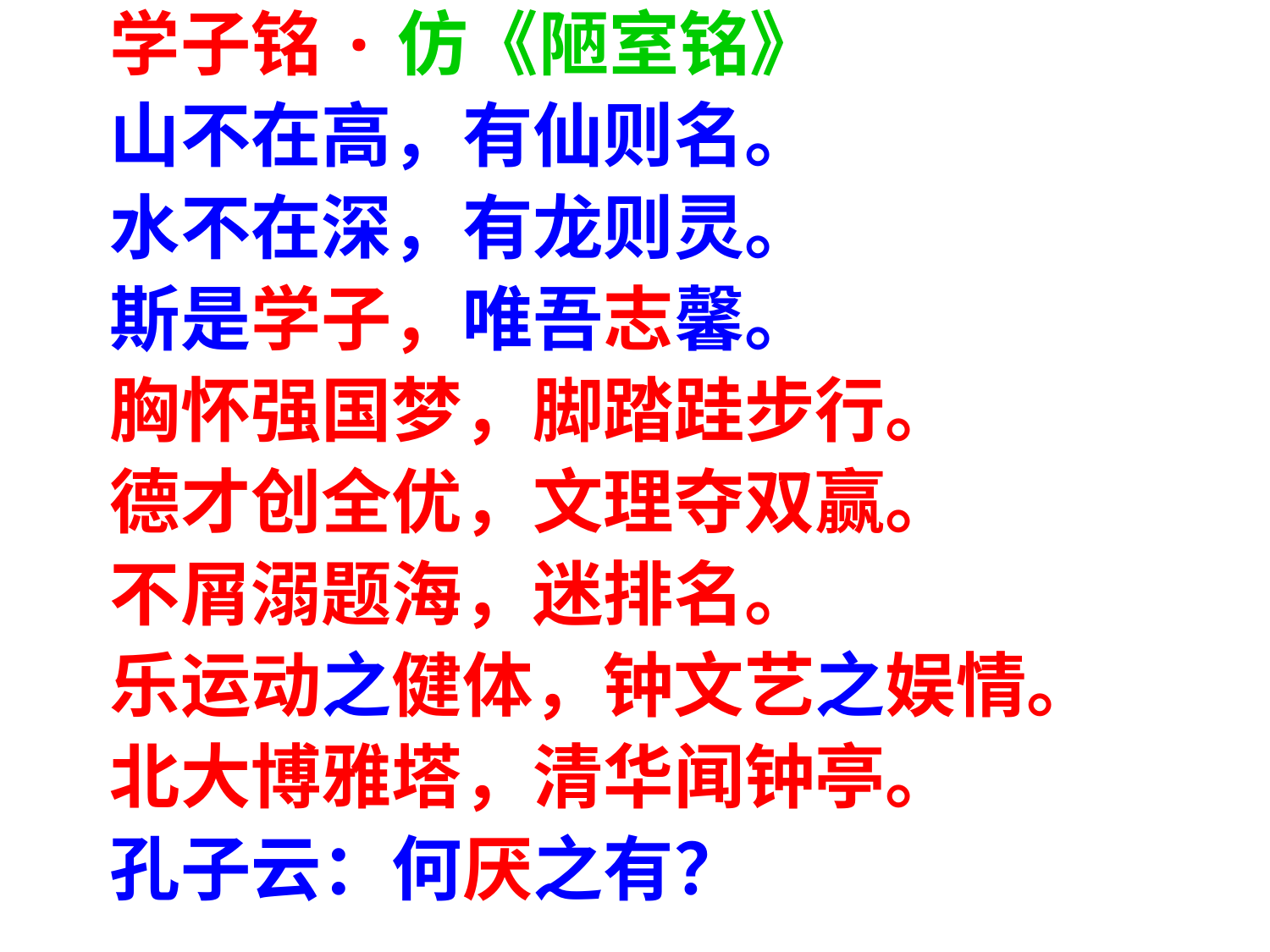

学子铭·仿《陋室铭》
     山不在高，有仙则名。
     水不在深，有龙则灵。
     斯是学子，唯吾志馨。
     胸怀强国梦，脚踏跬步行。
     德才创全优，文理夺双赢。
     不屑溺题海，迷排名。
     乐运动之健体，钟文艺之娱情。
     北大博雅塔，清华闻钟亭。
     孔子云：何厌之有？